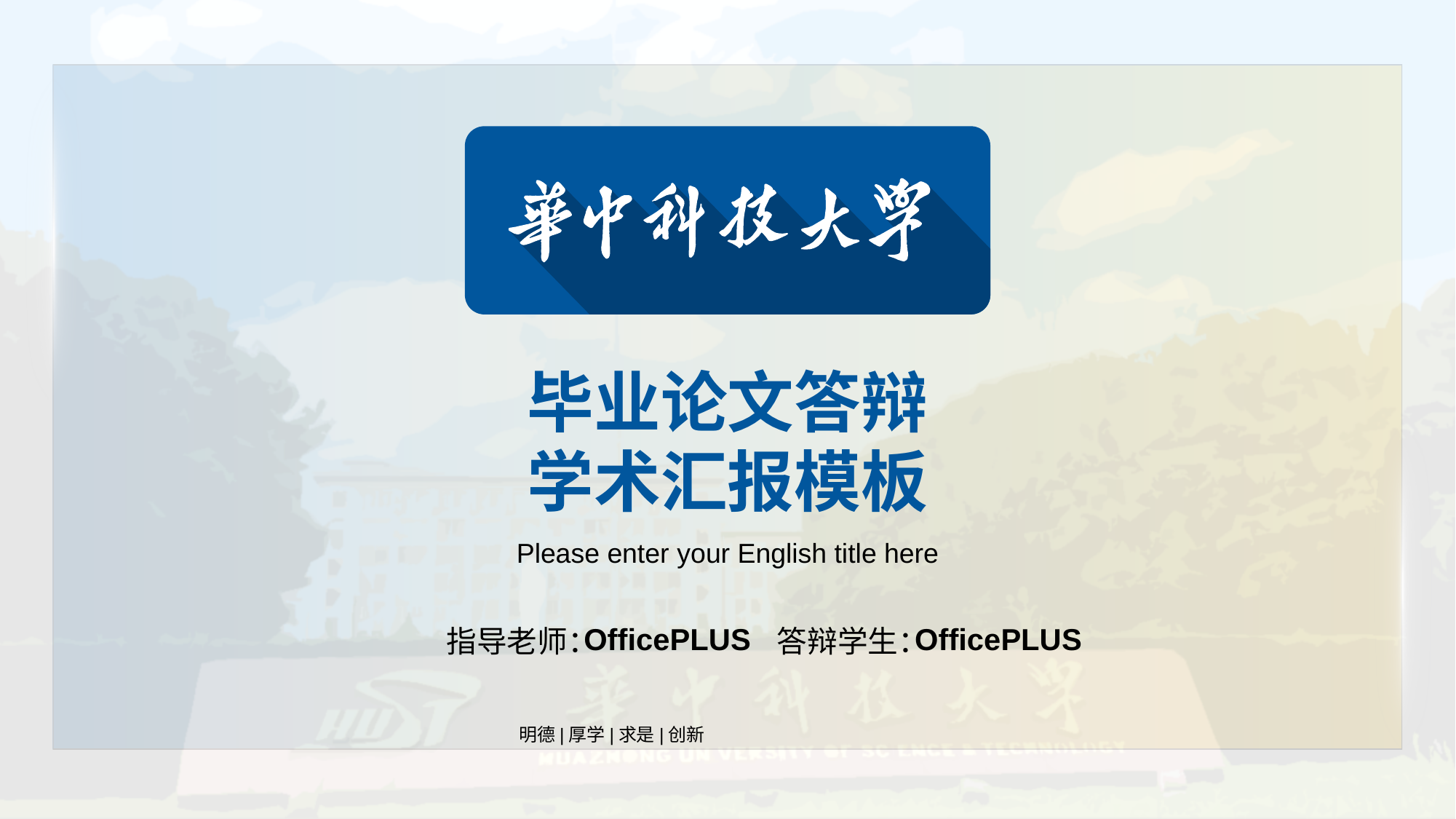

毕业论文答辩
学术汇报模板
Please enter your English title here
OfficePLUS
OfficePLUS